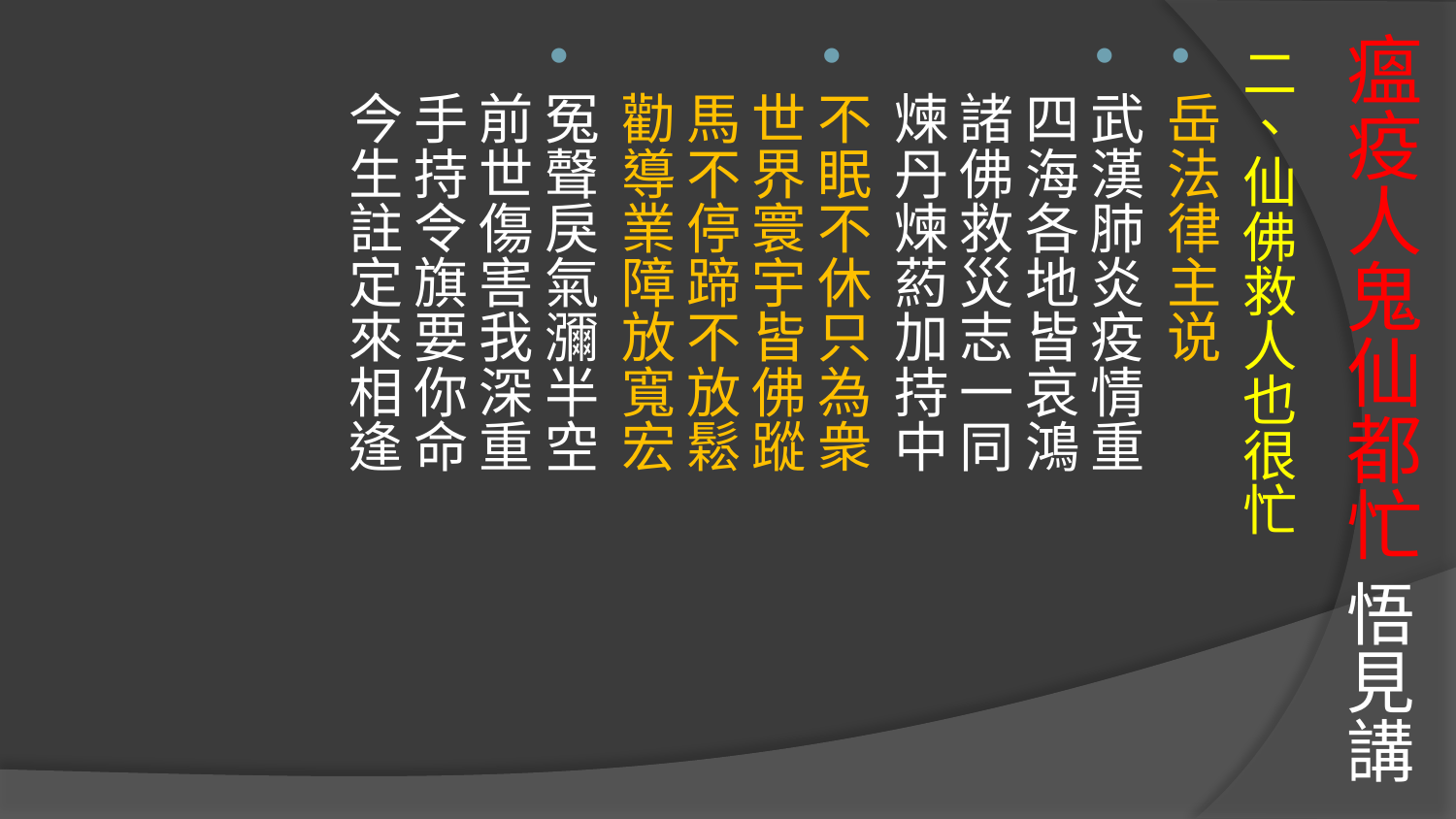

# 瘟疫人鬼仙都忙 悟見講
二、仙佛救人也很忙
岳法律主说
武漢肺炎疫情重
四海各地皆哀鴻
諸佛救災志一同
煉丹煉葯加持中
不眠不休只為衆
世界寰宇皆佛蹤
馬不停蹄不放鬆
勸導業障放寬宏
冤聲戾氣瀰半空
前世傷害我深重
手持令旗要你命
今生註定來相逢